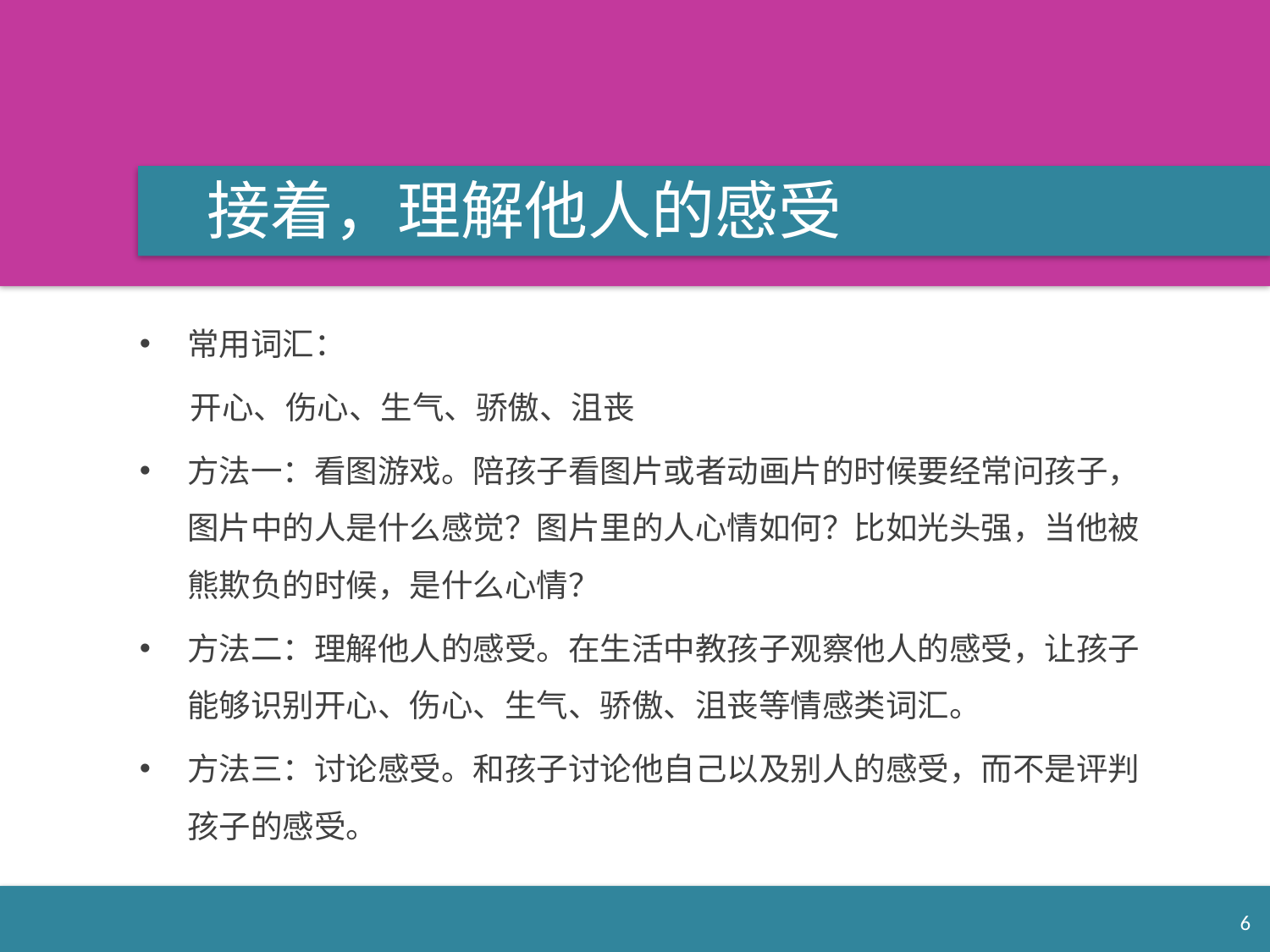

# 接着，理解他人的感受
常用词汇：
      开心、伤心、生气、骄傲、沮丧
方法一：看图游戏。陪孩子看图片或者动画片的时候要经常问孩子，图片中的人是什么感觉？图片里的人心情如何？比如光头强，当他被熊欺负的时候，是什么心情？
方法二：理解他人的感受。在生活中教孩子观察他人的感受，让孩子能够识别开心、伤心、生气、骄傲、沮丧等情感类词汇。
方法三：讨论感受。和孩子讨论他自己以及别人的感受，而不是评判孩子的感受。